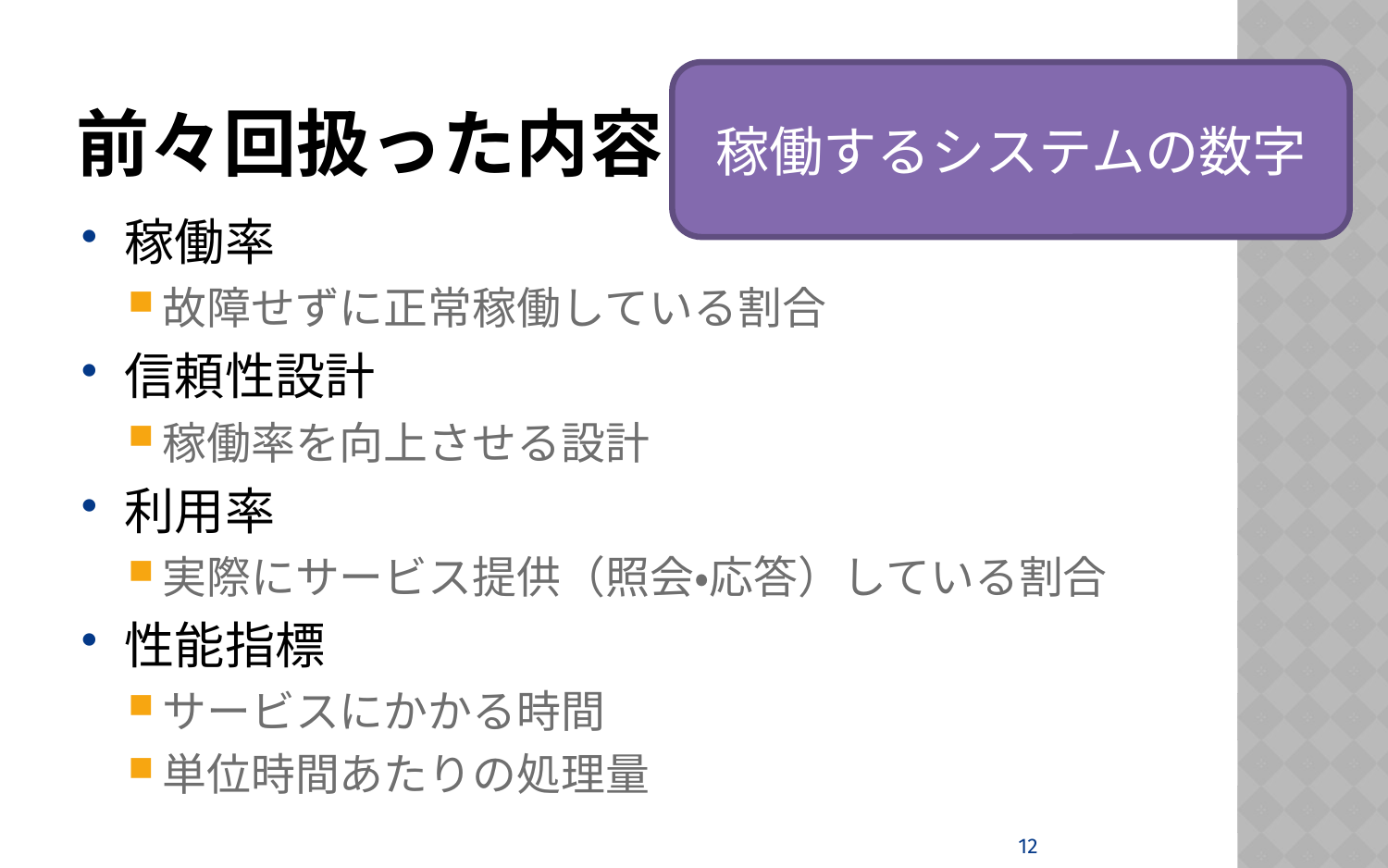

# 前々回扱った内容
稼働するシステムの数字
稼働率
故障せずに正常稼働している割合
信頼性設計
稼働率を向上させる設計
利用率
実際にサービス提供（照会・応答）している割合
性能指標
サービスにかかる時間
単位時間あたりの処理量
12